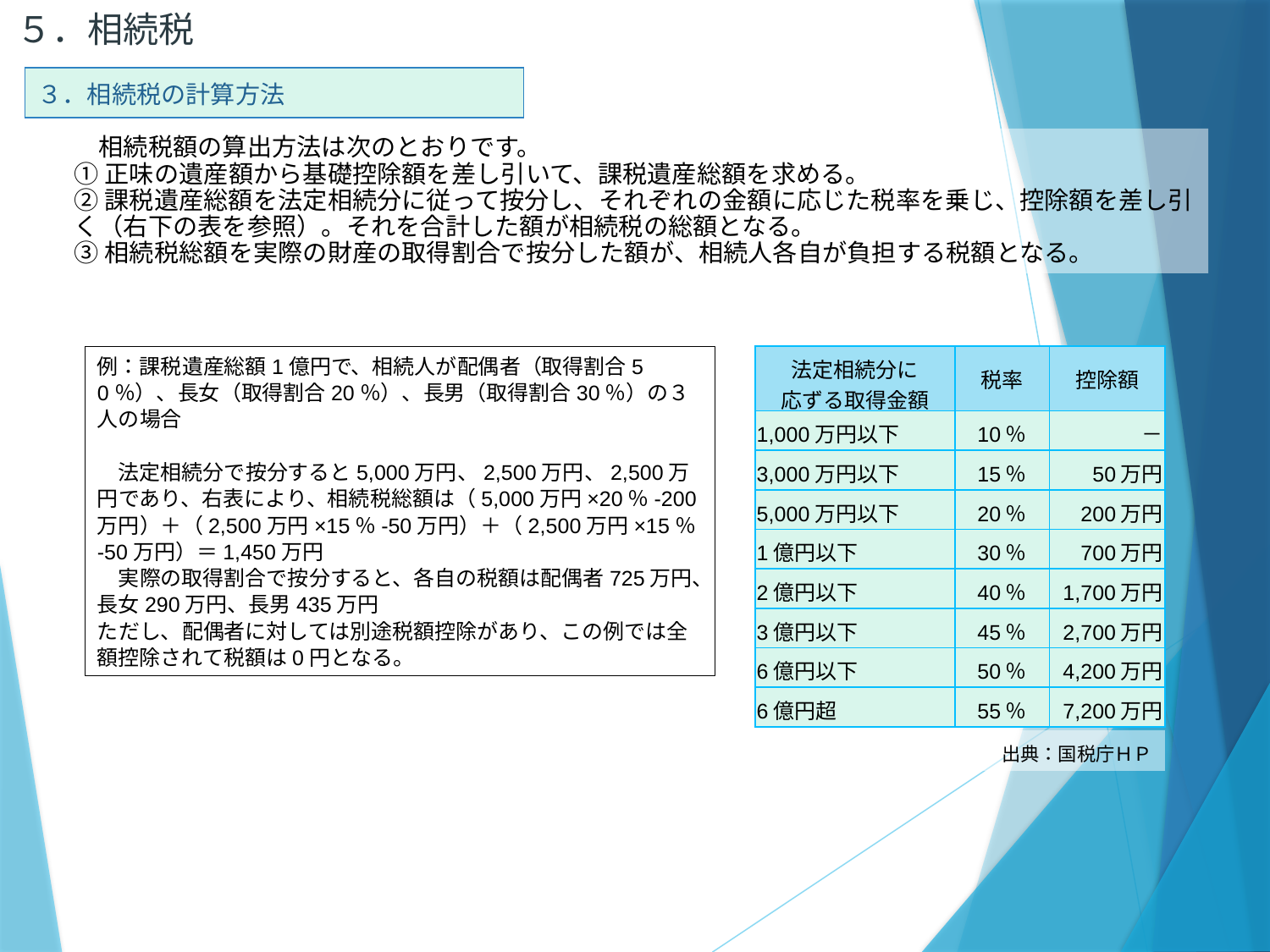

５．相続税
| ３．相続税の計算方法 |
| --- |
　相続税額の算出方法は次のとおりです。
①正味の遺産額から基礎控除額を差し引いて、課税遺産総額を求める。
②課税遺産総額を法定相続分に従って按分し、それぞれの金額に応じた税率を乗じ、控除額を差し引く（右下の表を参照）。それを合計した額が相続税の総額となる。
③相続税総額を実際の財産の取得割合で按分した額が、相続人各自が負担する税額となる。
例：課税遺産総額1億円で、相続人が配偶者（取得割合50％）、長女（取得割合20％）、長男（取得割合30％）の３人の場合

　法定相続分で按分すると5,000万円、2,500万円、2,500万円であり、右表により、相続税総額は（5,000万円×20％-200万円）＋（2,500万円×15％-50万円）＋（2,500万円×15％-50万円）＝1,450万円
　実際の取得割合で按分すると、各自の税額は配偶者725万円、長女290万円、長男435万円
ただし、配偶者に対しては別途税額控除があり、この例では全額控除されて税額は0円となる。
| 法定相続分に 応ずる取得金額 | 税率 | 控除額 |
| --- | --- | --- |
| 1,000万円以下 | 10％ | － |
| 3,000万円以下 | 15％ | 50万円 |
| 5,000万円以下 | 20％ | 200万円 |
| 1億円以下 | 30％ | 700万円 |
| 2億円以下 | 40％ | 1,700万円 |
| 3億円以下 | 45％ | 2,700万円 |
| 6億円以下 | 50％ | 4,200万円 |
| 6億円超 | 55％ | 7,200万円 |
出典：国税庁ＨＰ